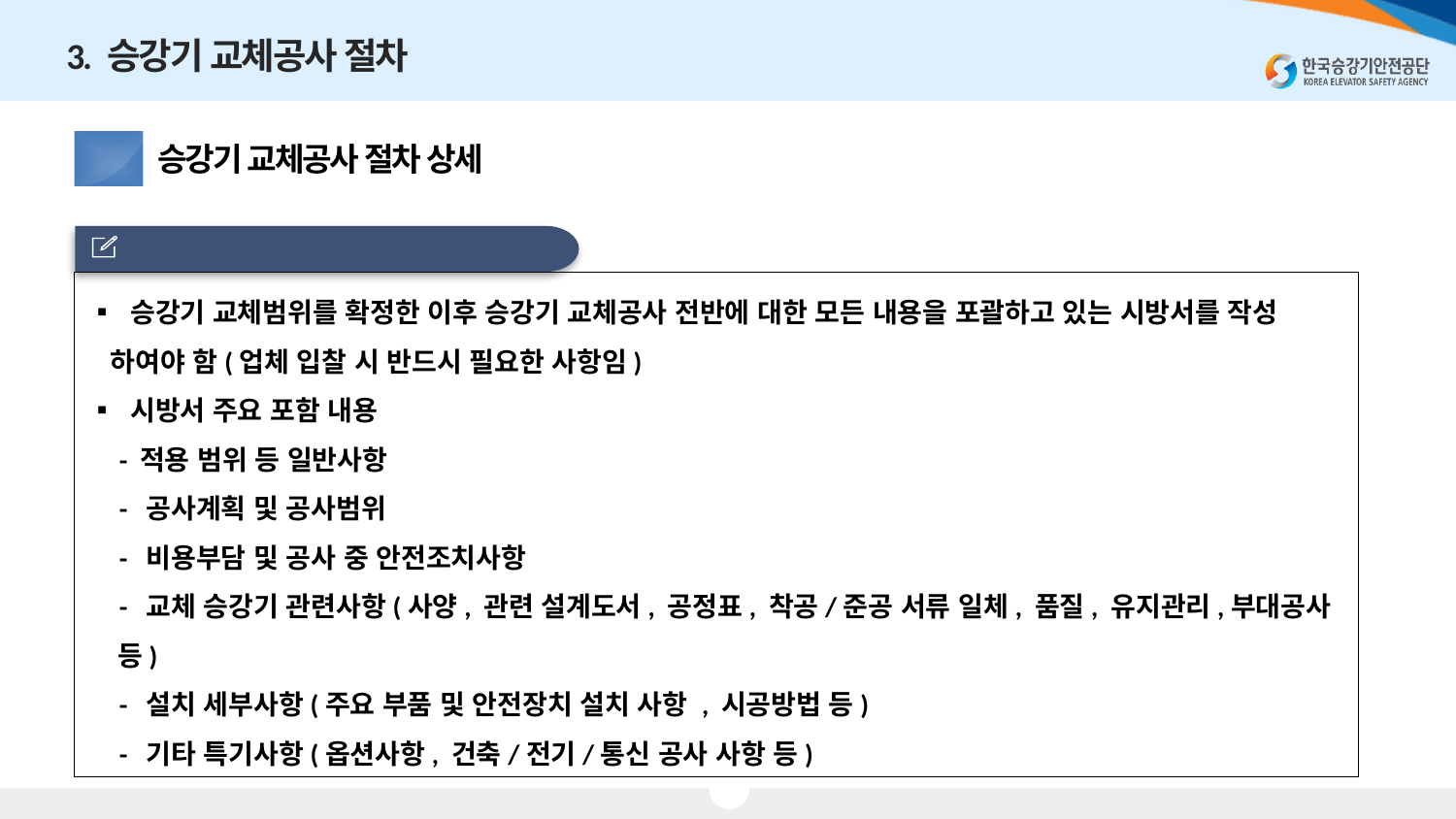

3. 승강기 교체공사 절차
승강기 교체공사 절차 상세
3.2
    교체범위 확정 및 시방서 작성(중요)

▪ 승강기 교체범위를 확정한 이후 승강기 교체공사 전반에 대한 모든 내용을 포괄하고 있는 시방서를 작성
  하여야 함(업체 입찰 시 반드시 필요한 사항임)
▪ 시방서 주요 포함 내용
     - 적용 범위 등 일반사항
     -  공사계획 및 공사범위
     -  비용부담 및 공사 중 안전조치사항
     -  교체 승강기 관련사항(사양, 관련 설계도서, 공정표, 착공/준공 서류 일체, 품질, 유지관리,부대공사 등)
     -  설치 세부사항(주요 부품 및 안전장치 설치 사항 , 시공방법 등)
     -  기타 특기사항(옵션사항, 건축/전기/통신 공사 사항 등)